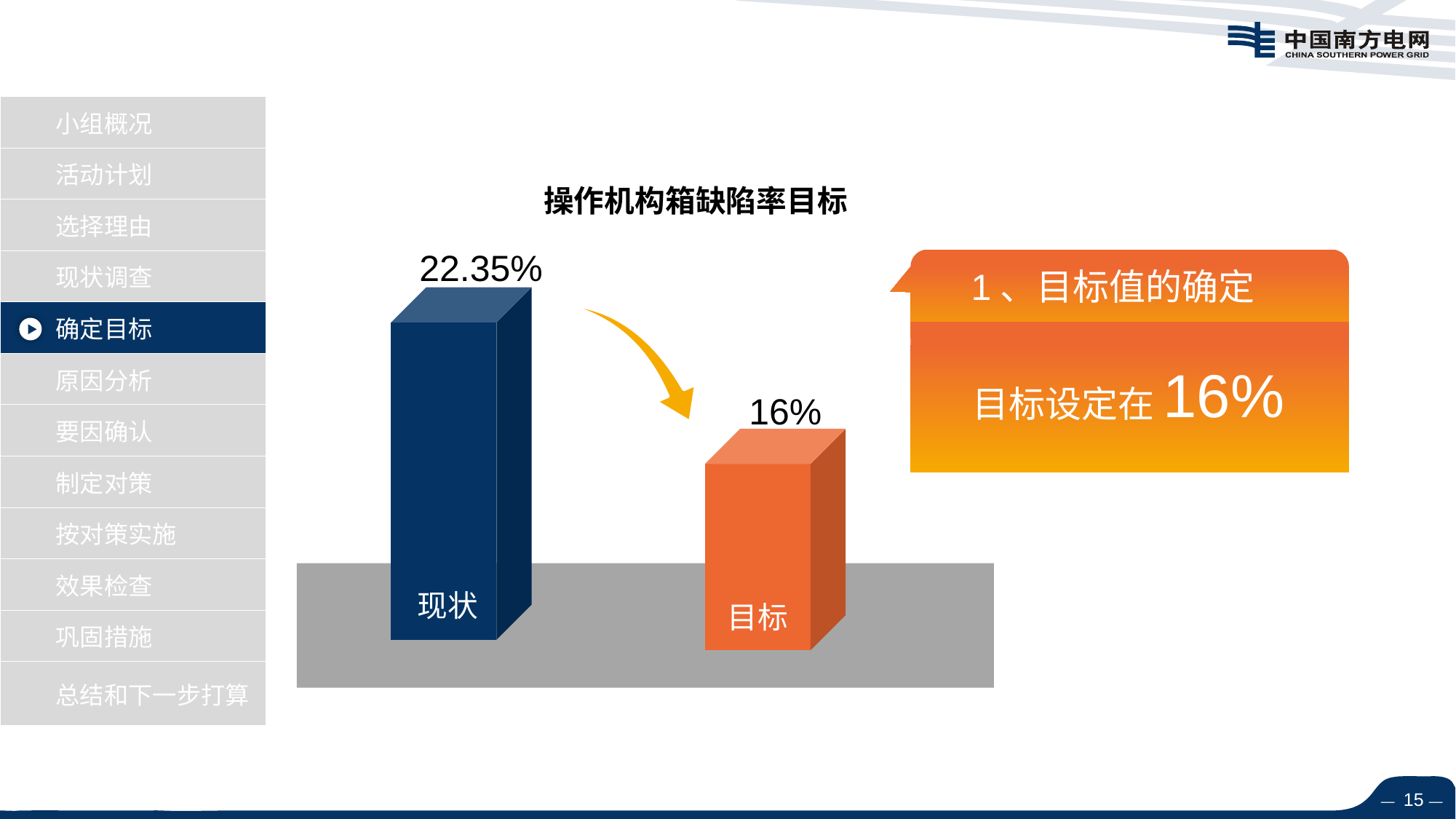

操作机构箱缺陷率目标
22.35%

1、目标值的确定

目标设定在16%

现状

16%

目标